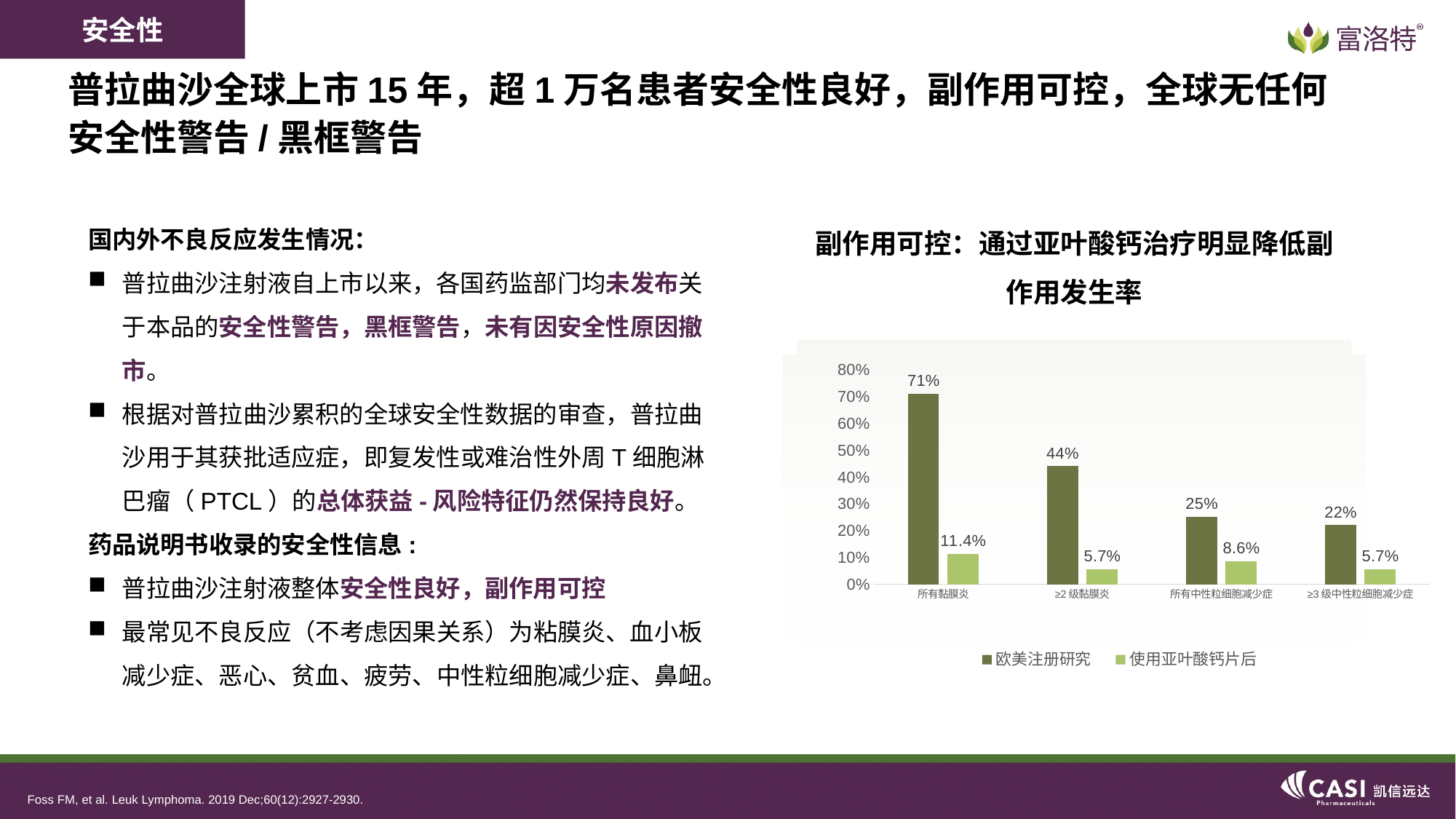

安全性
中国注册研究中不良事件发生率和欧美相似
# 普拉曲沙全球上市15年，超1万名患者安全性良好，副作用可控，全球无任何安全性警告/黑框警告
国内外不良反应发生情况：
普拉曲沙注射液自上市以来，各国药监部门均未发布关于本品的安全性警告，黑框警告，未有因安全性原因撤市。
根据对普拉曲沙累积的全球安全性数据的审查，普拉曲沙用于其获批适应症，即复发性或难治性外周T细胞淋巴瘤（PTCL）的总体获益-风险特征仍然保持良好。
药品说明书收录的安全性信息:
普拉曲沙注射液整体安全性良好，副作用可控
最常见不良反应（不考虑因果关系）为粘膜炎、血小板减少症、恶心、贫血、疲劳、中性粒细胞减少症、鼻衄。
副作用可控：通过亚叶酸钙治疗明显降低副作用发生率

### Chart

| Category | 欧美注册研究 | 使用亚叶酸钙片后 |
|---|---|---|
| 所有黏膜炎 | 0.71 | 0.114 |
| ≥2级黏膜炎 | 0.44 | 0.057 |
| 所有中性粒细胞减少症 | 0.25 | 0.086 |
| ≥3级中性粒细胞减少症 | 0.22 | 0.057 |
Foss FM, et al. Leuk Lymphoma. 2019 Dec;60(12):2927-2930.